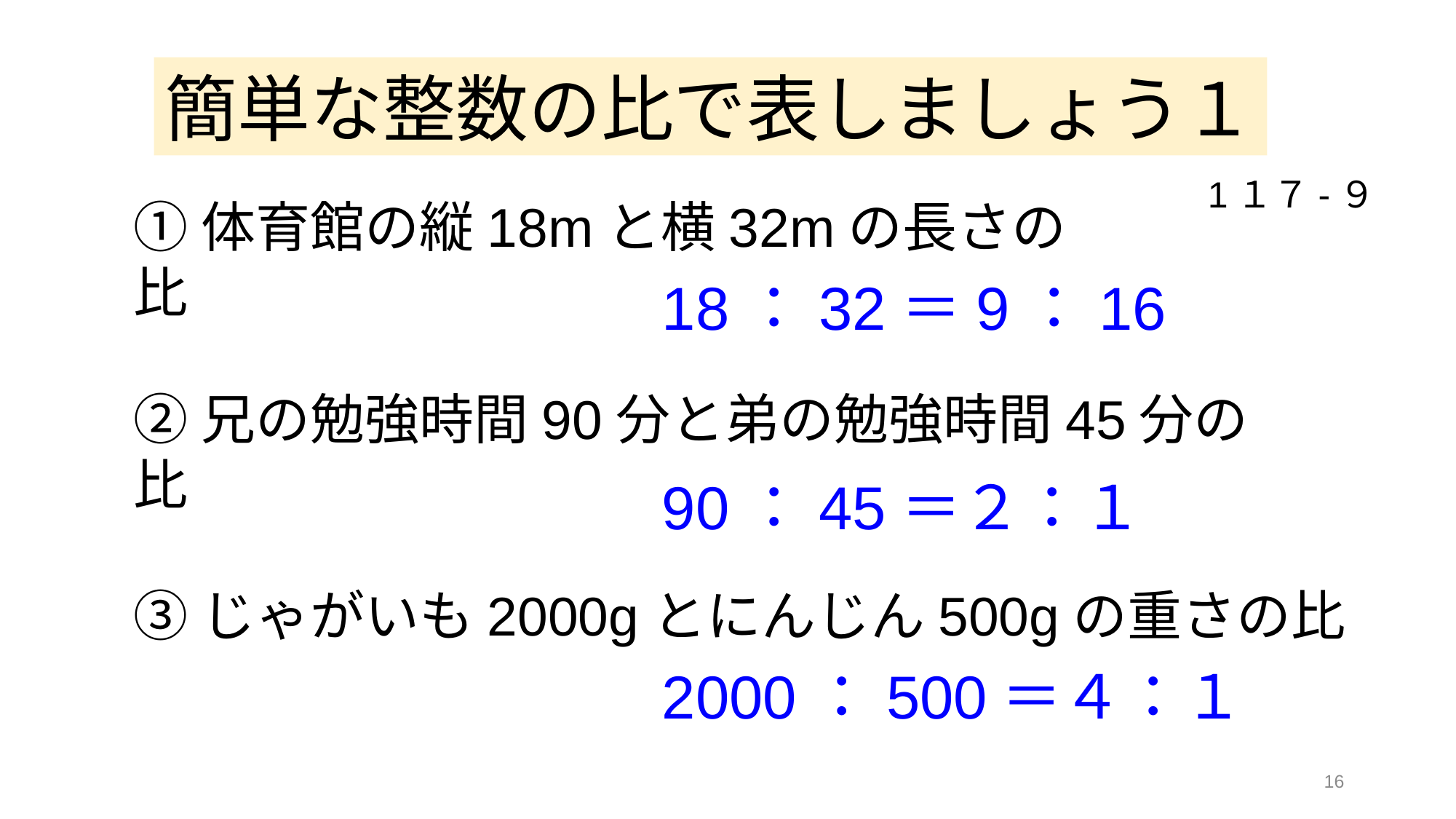

簡単な整数の比で表しましょう１
1１７-９
①体育館の縦18mと横32mの長さの比
18：32＝9：16
②兄の勉強時間90分と弟の勉強時間45分の比
90：45＝２：１
③じゃがいも2000gとにんじん500gの重さの比
2000：500＝４：１
16